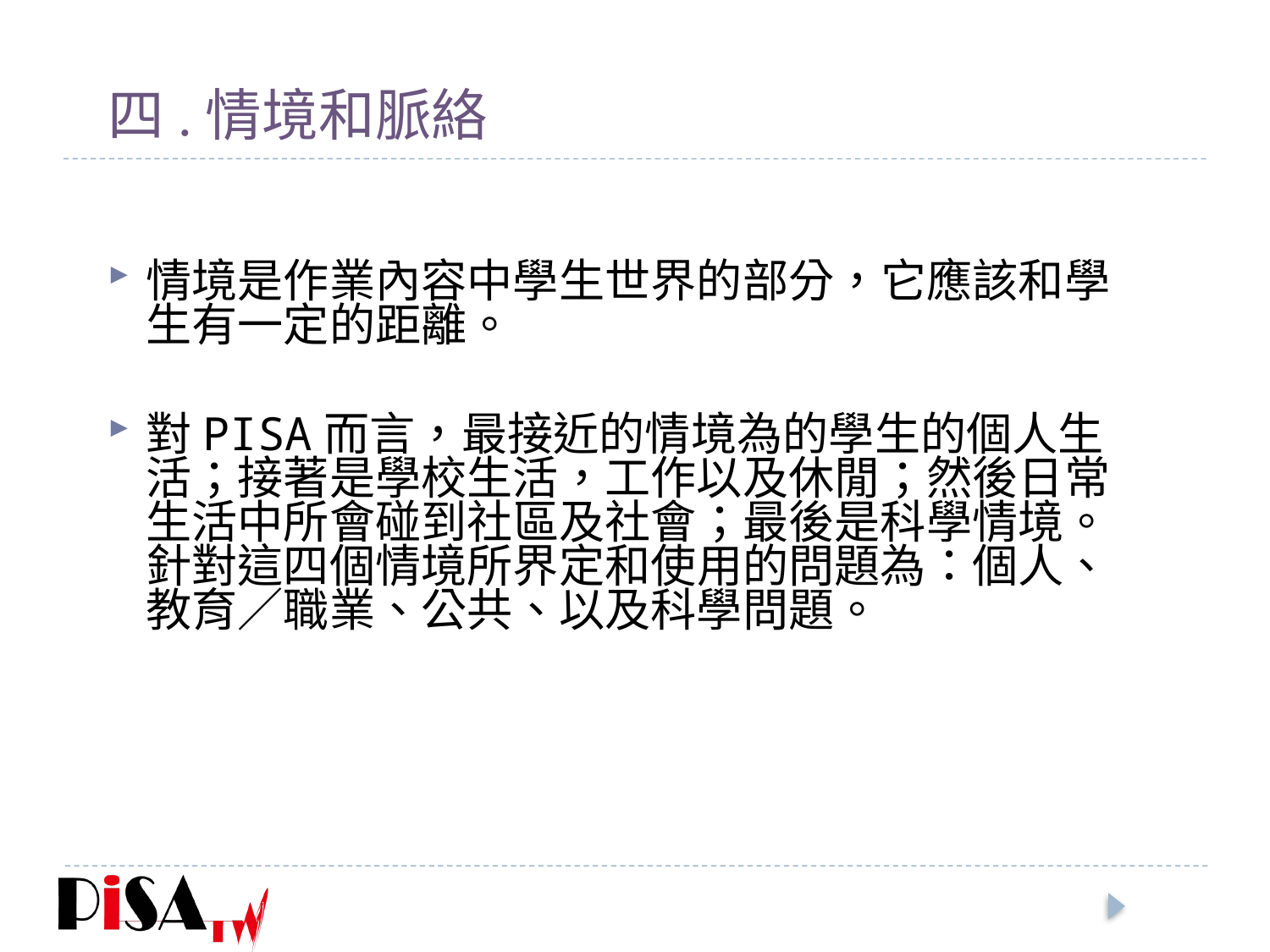

# 四.情境和脈絡
情境是作業內容中學生世界的部分，它應該和學生有一定的距離。

對PISA而言，最接近的情境為的學生的個人生活；接著是學校生活，工作以及休閒；然後日常生活中所會碰到社區及社會；最後是科學情境。針對這四個情境所界定和使用的問題為：個人、教育／職業、公共、以及科學問題。